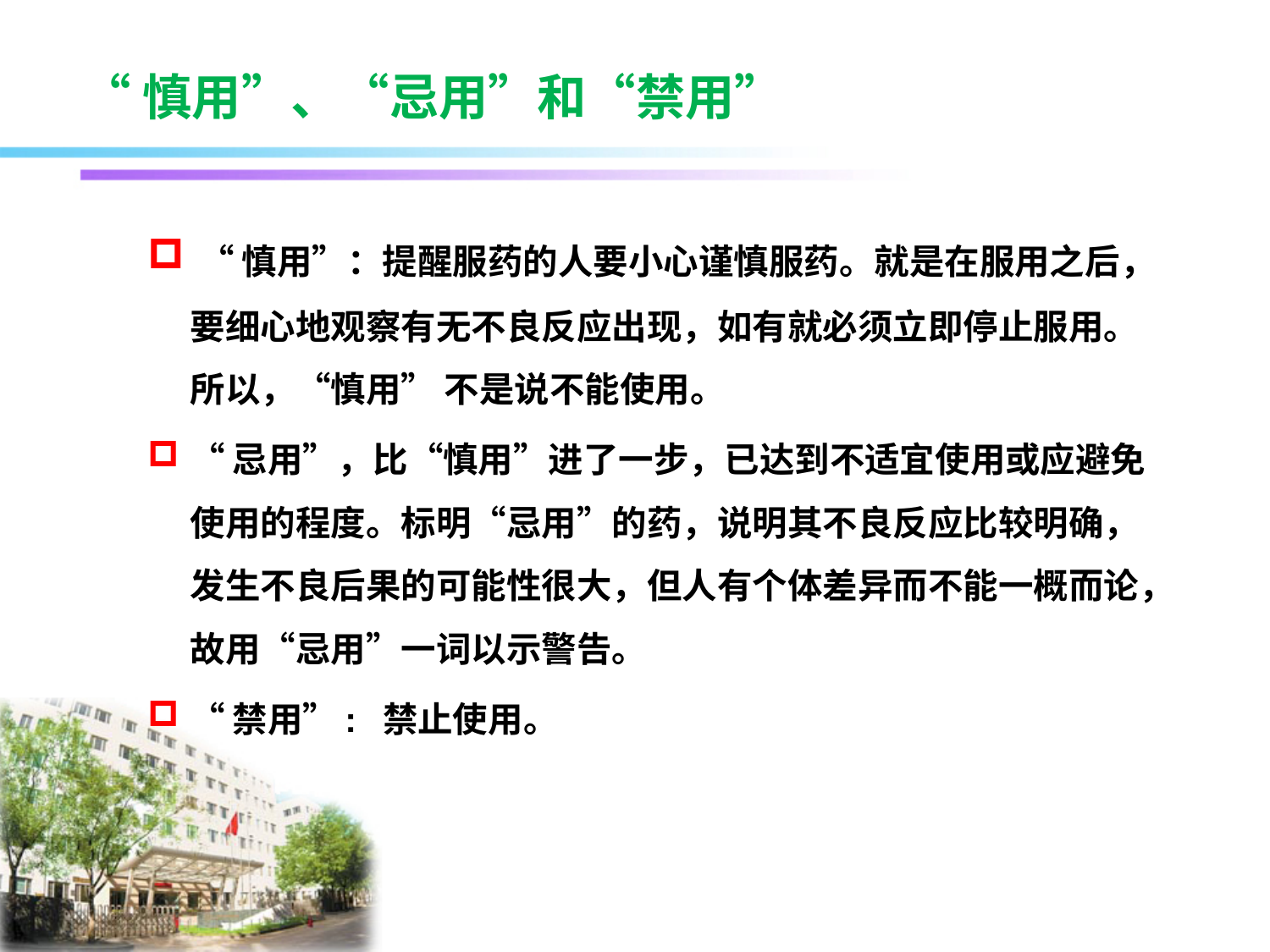

“慎用”、“忌用”和“禁用”

 “慎用”：提醒服药的人要小心谨慎服药。就是在服用之后，要细心地观察有无不良反应出现，如有就必须立即停止服用。所以，“慎用” 不是说不能使用。
“忌用”，比“慎用”进了一步，已达到不适宜使用或应避免使用的程度。标明“忌用”的药，说明其不良反应比较明确，发生不良后果的可能性很大，但人有个体差异而不能一概而论，故用“忌用”一词以示警告。
“禁用”:  禁止使用。